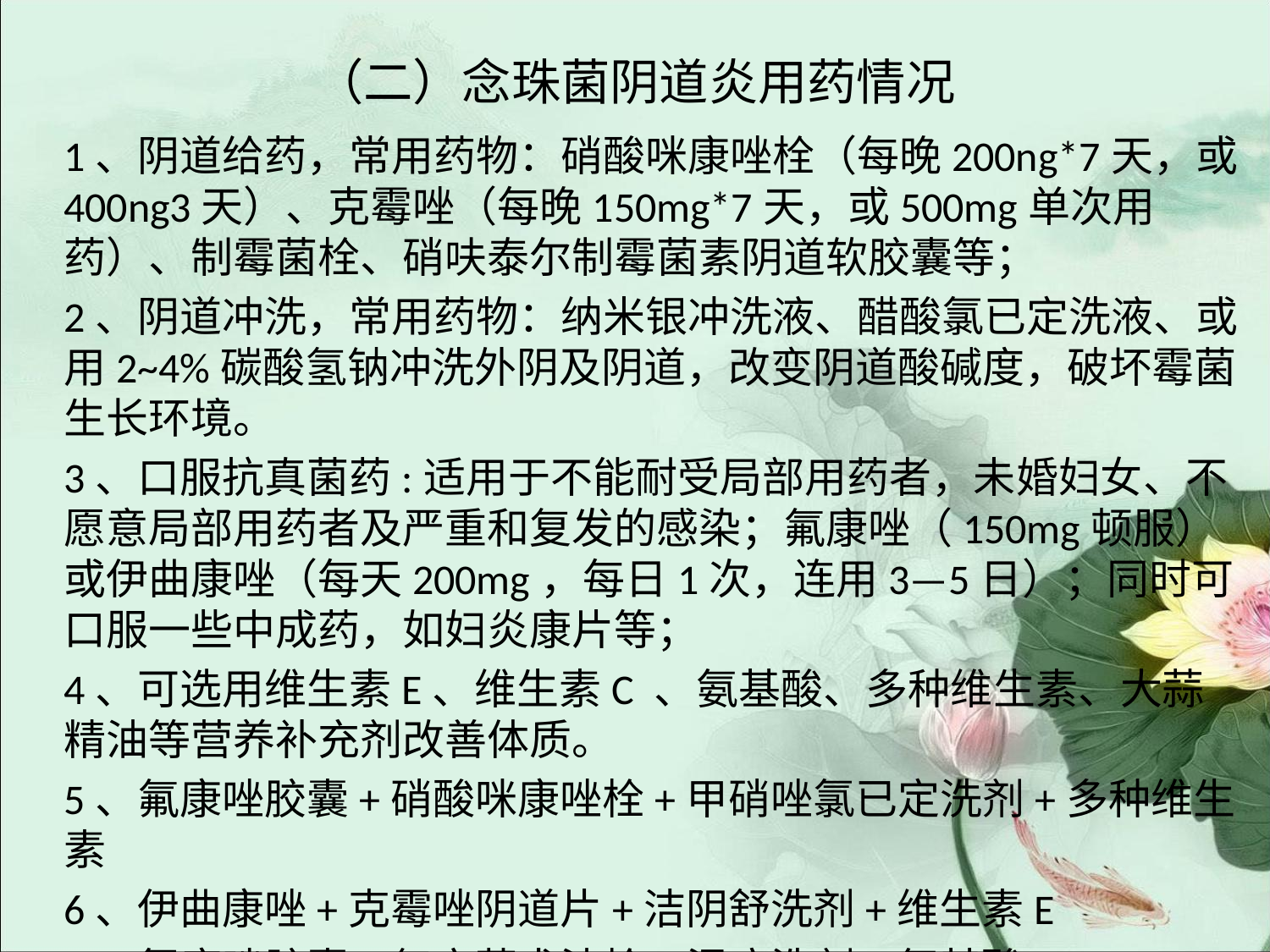

# （二）念珠菌阴道炎用药情况
1、阴道给药，常用药物：硝酸咪康唑栓（每晚200ng*7天，或400ng3天）、克霉唑（每晚150mg*7天，或500mg单次用药）、制霉菌栓、硝呋泰尔制霉菌素阴道软胶囊等；
2、阴道冲洗，常用药物：纳米银冲洗液、醋酸氯已定洗液、或用2~4%碳酸氢钠冲洗外阴及阴道，改变阴道酸碱度，破坏霉菌生长环境。
3、口服抗真菌药:适用于不能耐受局部用药者，未婚妇女、不愿意局部用药者及严重和复发的感染；氟康唑（150mg顿服）或伊曲康唑（每天200mg，每日1次，连用3—5日）；同时可口服一些中成药，如妇炎康片等；
4、可选用维生素E、维生素C 、氨基酸、多种维生素、大蒜精油等营养补充剂改善体质。
5、氟康唑胶囊+硝酸咪康唑栓+甲硝唑氯已定洗剂+多种维生素
6、伊曲康唑+克霉唑阴道片+洁阴舒洗剂+维生素E
7、氯康唑胶囊+复方莪术油栓+湿痒洗剂+氨基酸